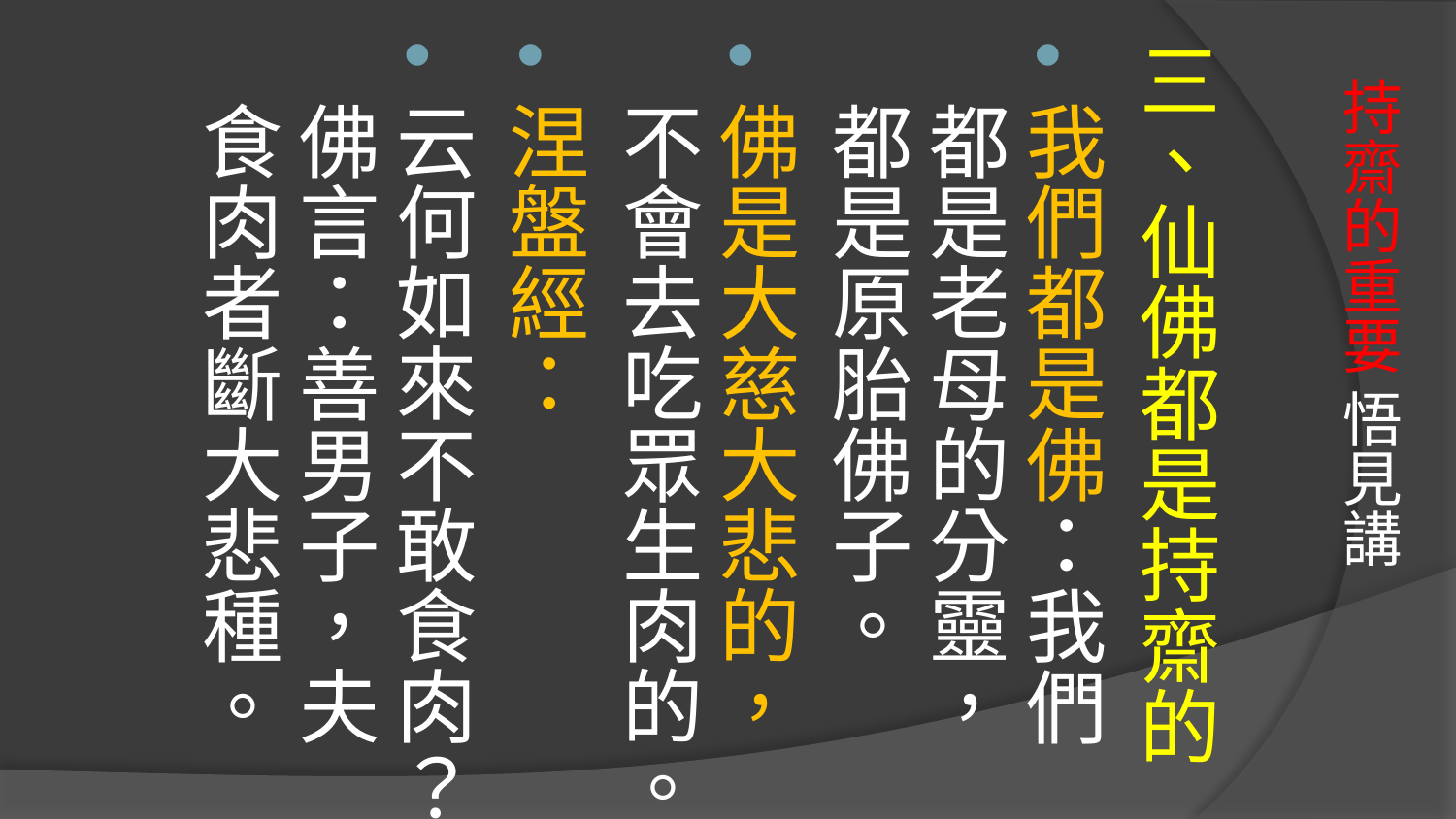

三、仙佛都是持齋的
我們都是佛：我們都是老母的分靈，都是原胎佛子。
佛是大慈大悲的，不會去吃眾生肉的。
涅盤經：
云何如來不敢食肉？佛言：善男子，夫食肉者斷大悲種。
# 持齋的重要 悟見講